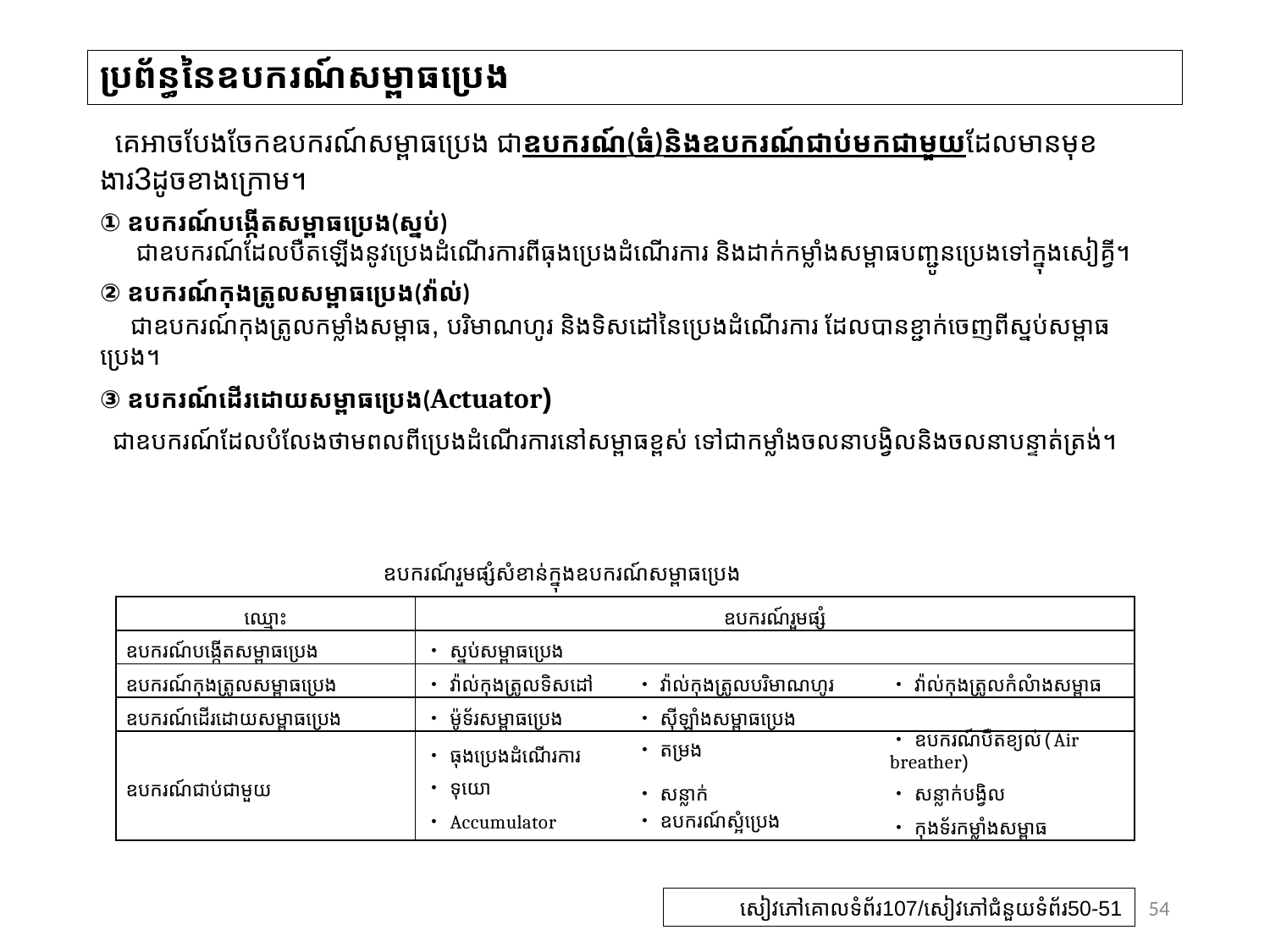

# ប្រព័ន្ធនៃឧបករណ៍សម្ពាធប្រេង
  គេអាចបែងចែកឧបករណ៍សម្ពាធប្រេង ជាឧបករណ៍(ធំ)និងឧបករណ៍ជាប់មកជាមួយដែលមានមុខងារ3ដូចខាងក្រោម។
① ឧបករណ៍បង្កើតសម្ពាធប្រេង(ស្នប់)
　 ជាឧបករណ៍ដែលបឺតឡើងនូវប្រេងដំណើរការពីធុងប្រេងដំណើរការ និងដាក់កម្លាំងសម្ពាធបញ្ជូនប្រេងទៅក្នុងសៀគ្វី។
② ឧបករណ៍កុងត្រូលសម្ពាធប្រេង(វ៉ាល់)
　ជាឧបករណ៍កុងត្រូលកម្លាំងសម្ពាធ, បរិមាណហូរ និងទិសដៅនៃប្រេងដំណើរការ ដែលបានខ្ជាក់ចេញពីស្នប់សម្ពាធប្រេង។
③ ឧបករណ៍ដើរដោយសម្ពាធប្រេង(Actuator)
  ជាឧបករណ៍ដែលបំលែងថាមពលពីប្រេងដំណើរការនៅសម្ពាធខ្ពស់ ទៅជាកម្លាំងចលនាបង្វិលនិងចលនាបន្ទាត់ត្រង់។
ឧបករណ៍រួមផ្សំសំខាន់ក្នុងឧបករណ៍សម្ពាធប្រេង
| ឈ្មោះ | ឧបករណ៍រួមផ្សំ |  |  |
| --- | --- | --- | --- |
| ឧបករណ៍បង្កើតសម្ពាធប្រេង | ・ស្នប់សម្ពាធប្រេង |  |  |
| ឧបករណ៍កុងត្រូលសម្ពាធប្រេង | ・វ៉ាល់កុងត្រូលទិសដៅ | ・វ៉ាល់កុងត្រូលបរិមាណហូរ | ・វ៉ាល់កុងត្រូលកំលំាងសម្ពាធ |
| ឧបករណ៍ដើរដោយសម្ពាធប្រេង | ・ម៉ូទ័រសម្ពាធប្រេង | ・ស៊ីឡាំងសម្ពាធប្រេង |  |
| ឧបករណ៍ជាប់ជាមួយ | ・ធុងប្រេងដំណើរការ | ・តម្រង | ・ឧបករណ៍បឺតខ្យល់(Air breather) |
|  | ・ទុយោ | ・សន្លាក់ | ・សន្លាក់បង្វិល |
|  | ・Accumulator | ・ឧបករណ៍ស្អំប្រេង | ・កុងទ័រកម្លាំងសម្ពាធ |
54
សៀវភៅគោលទំព័រ107/សៀវភៅជំនួយទំព័រ50-51